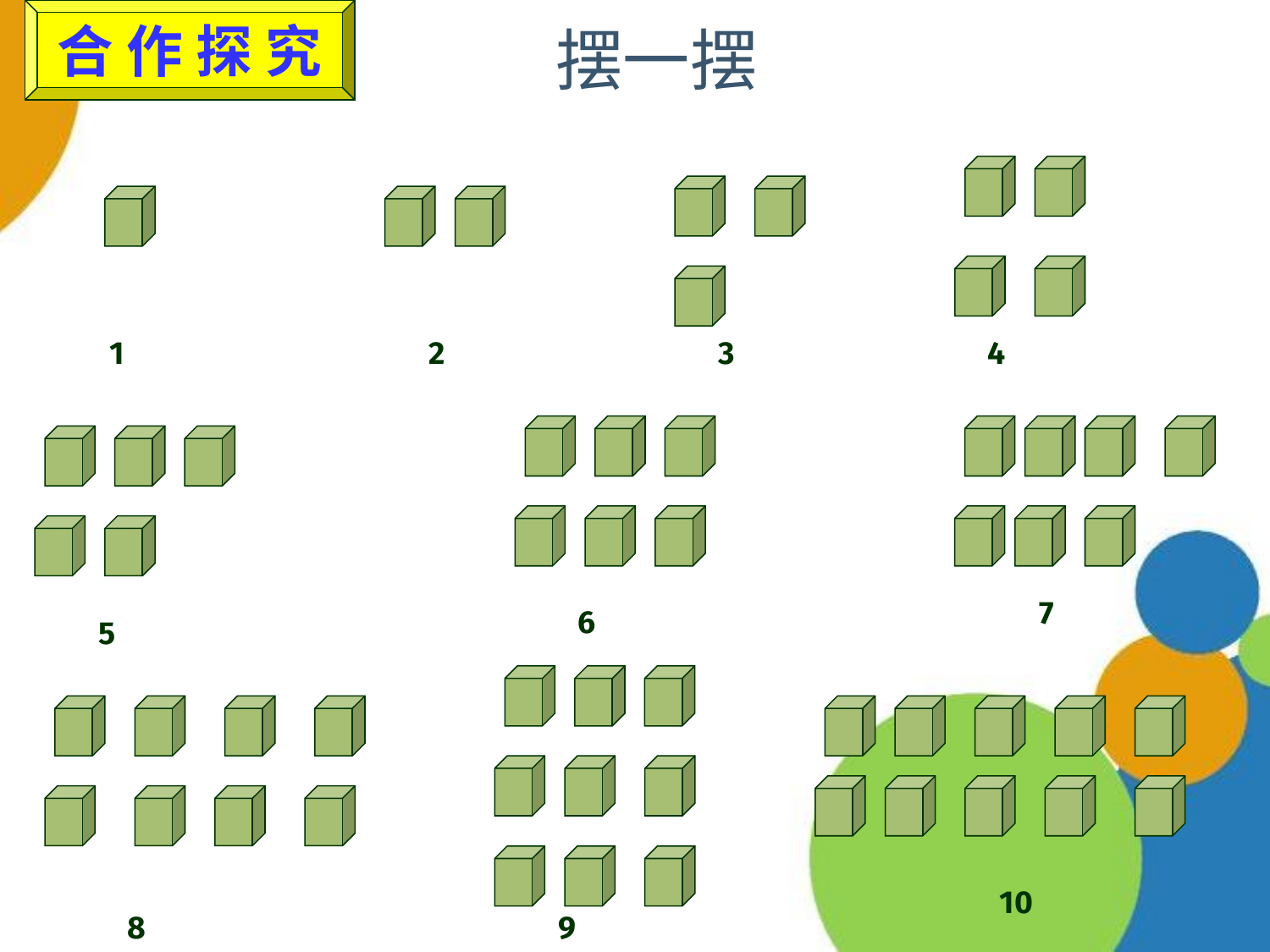

合 作 探 究
# 摆一摆

1
2
3
4

7
6
5

10
8
9